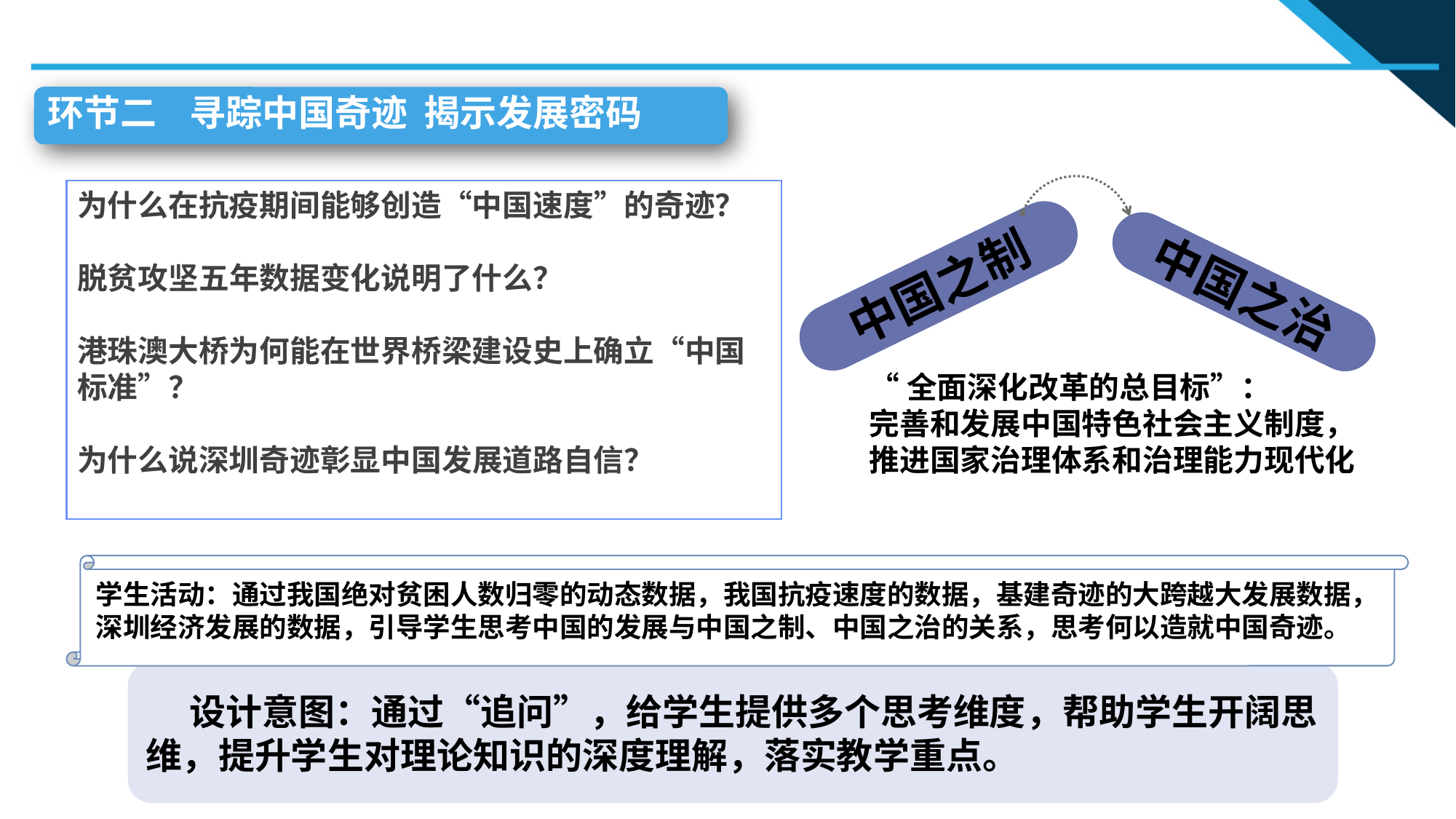

环节二    寻踪中国奇迹  揭示发展密码

为什么在抗疫期间能够创造“中国速度”的奇迹？

脱贫攻坚五年数据变化说明了什么？

港珠澳大桥为何能在世界桥梁建设史上确立“中国标准”？

为什么说深圳奇迹彰显中国发展道路自信？

中国之制
中国之治
“全面深化改革的总目标”：
完善和发展中国特色社会主义制度，
推进国家治理体系和治理能力现代化

学生活动：通过我国绝对贫困人数归零的动态数据，我国抗疫速度的数据，基建奇迹的大跨越大发展数据，深圳经济发展的数据，引导学生思考中国的发展与中国之制、中国之治的关系，思考何以造就中国奇迹。
     设计意图：通过“追问”，给学生提供多个思考维度，帮助学生开阔思维，提升学生对理论知识的深度理解，落实教学重点。